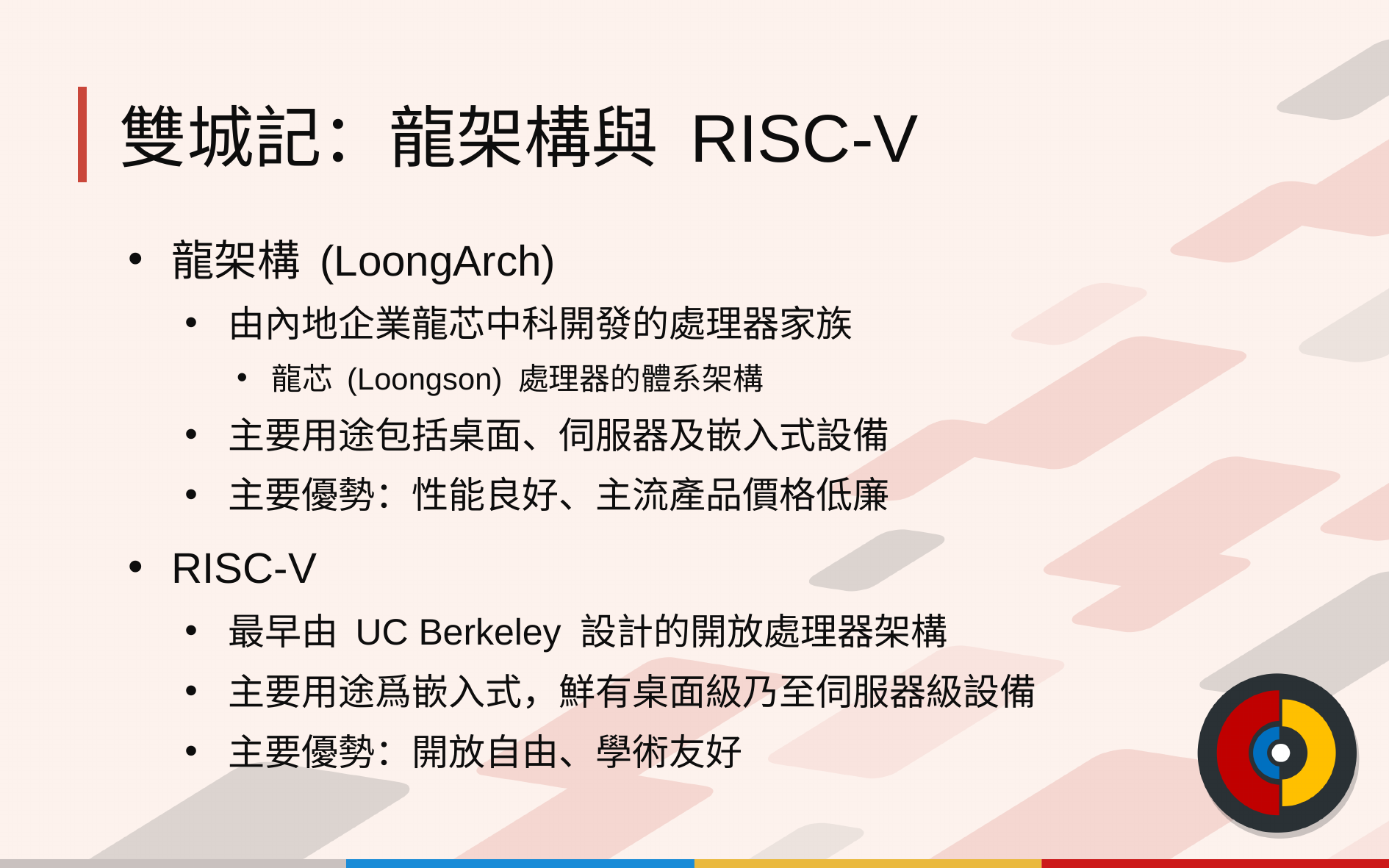

# 雙城記：龍架構與 RISC-V
龍架構 (LoongArch)
由內地企業龍芯中科開發的處理器家族
龍芯 (Loongson) 處理器的體系架構
主要用途包括桌面、伺服器及嵌入式設備
主要優勢：性能良好、主流產品價格低廉
RISC-V
最早由 UC Berkeley 設計的開放處理器架構
主要用途爲嵌入式，鮮有桌面級乃至伺服器級設備
主要優勢：開放自由、學術友好